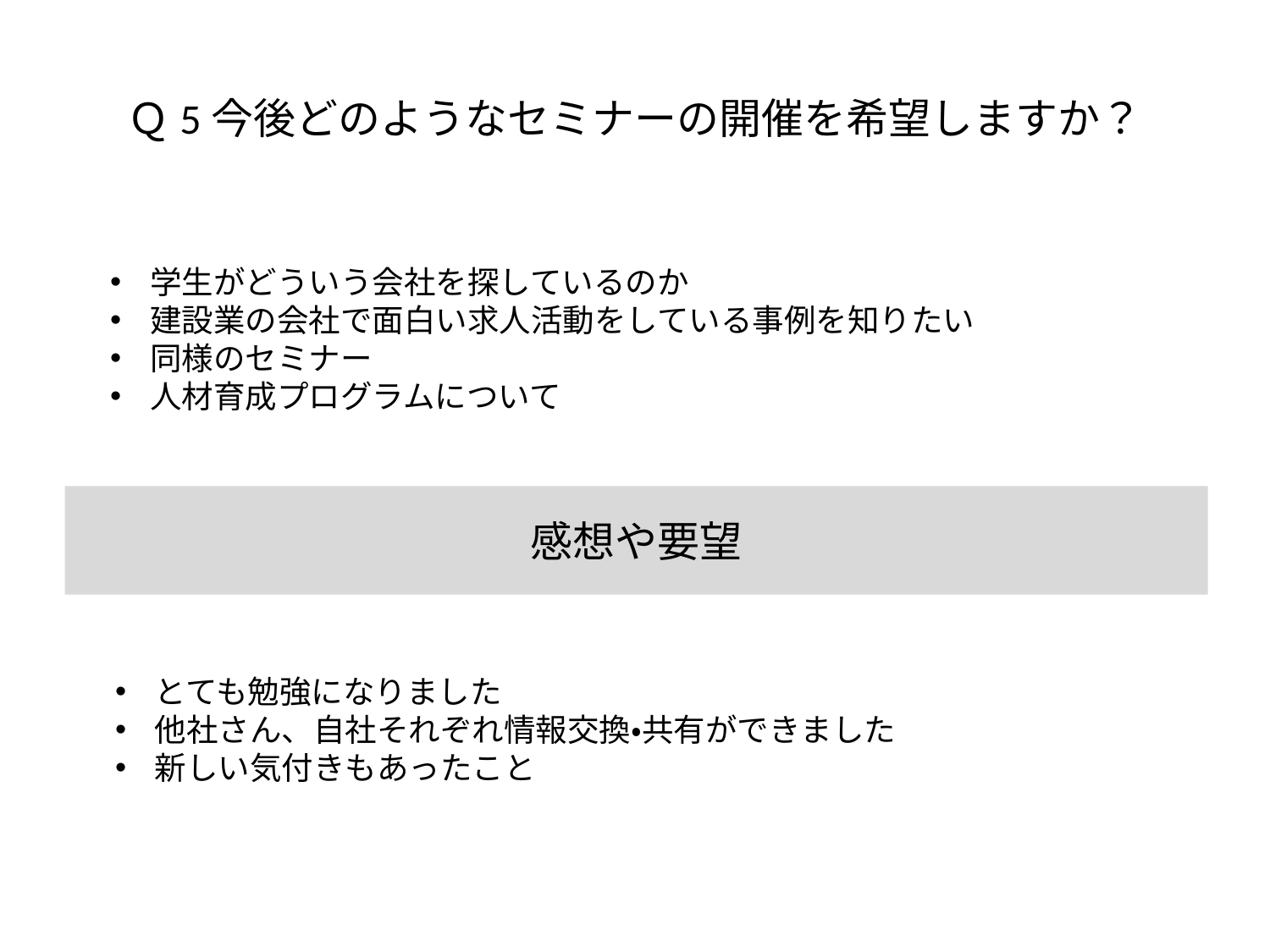

# Ｑ5今後どのようなセミナーの開催を希望しますか？
学生がどういう会社を探しているのか
建設業の会社で面白い求人活動をしている事例を知りたい
同様のセミナー
人材育成プログラムについて
感想や要望
とても勉強になりました
他社さん、自社それぞれ情報交換・共有ができました
新しい気付きもあったこと